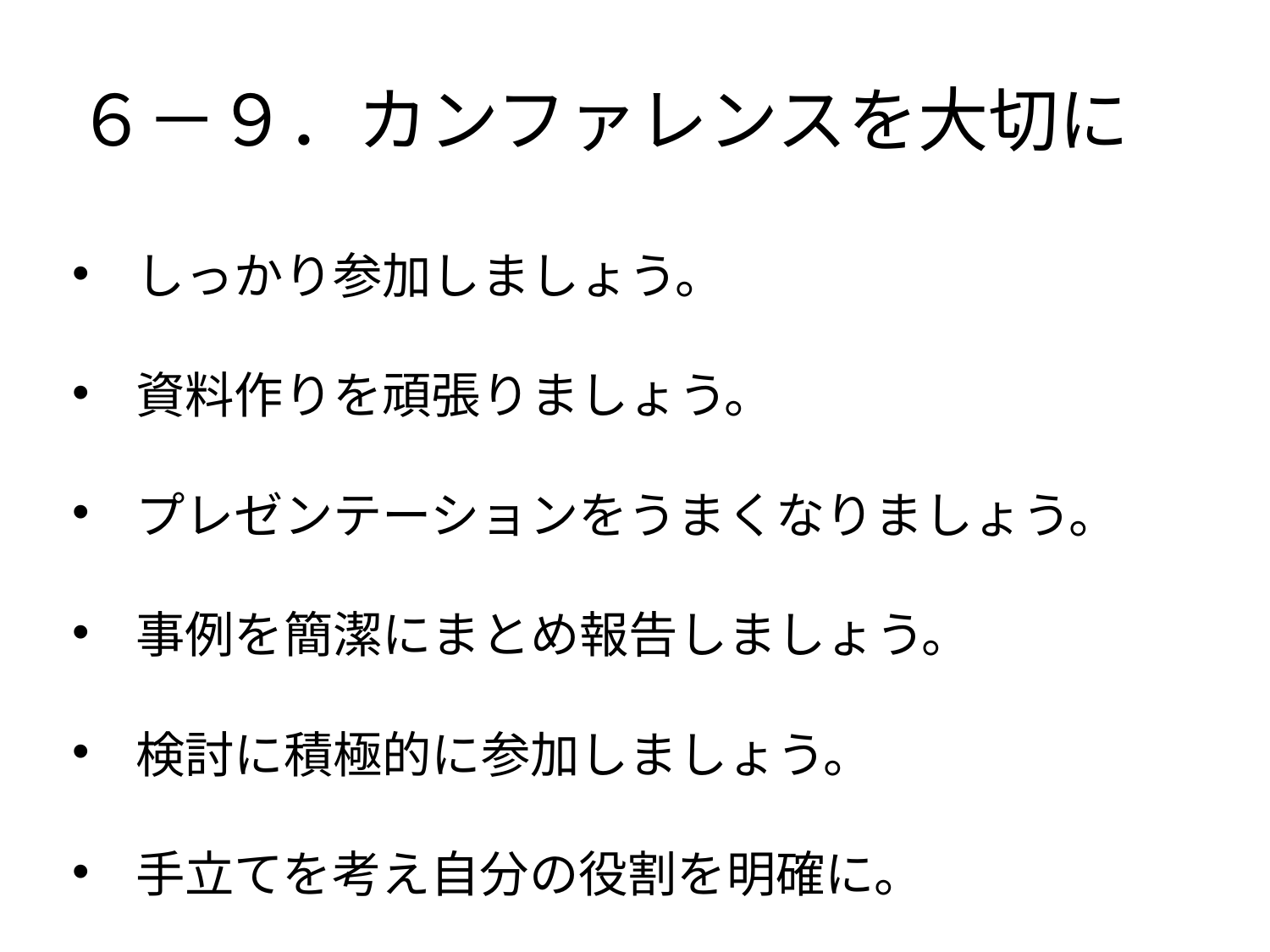

# ６－９．カンファレンスを大切に
| しっかり参加しましょう。 |
| --- |
| 資料作りを頑張りましょう。 |
| プレゼンテーションをうまくなりましょう。 |
| 事例を簡潔にまとめ報告しましょう。 |
| 検討に積極的に参加しましょう。 |
| 手立てを考え自分の役割を明確に。 |
| 日々の記録を丁寧にとりましょう。 |
| 実践に反映しましょう。 |